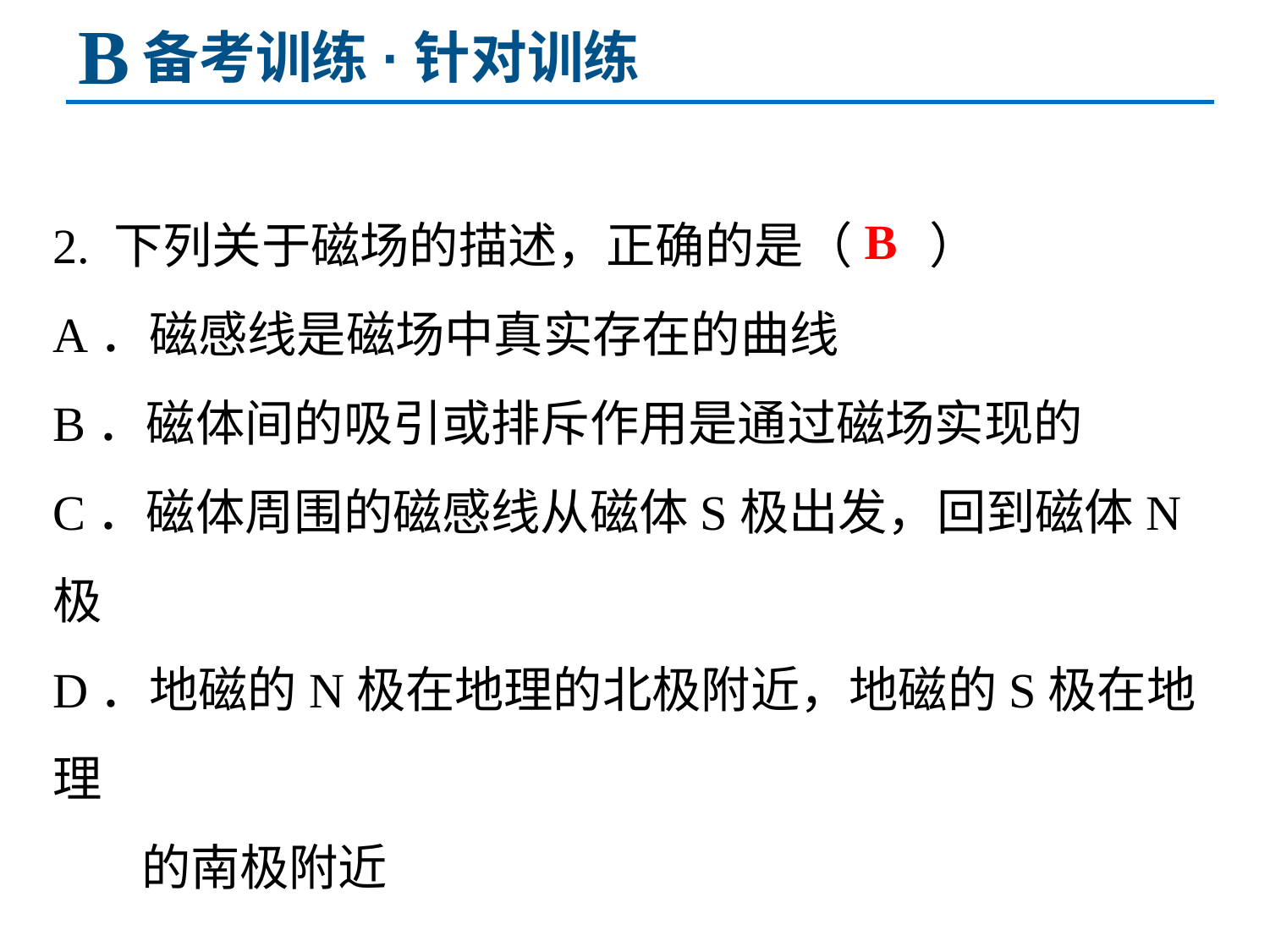

B
备考训练·针对训练
2. 下列关于磁场的描述，正确的是（       ）
A．磁感线是磁场中真实存在的曲线
B．磁体间的吸引或排斥作用是通过磁场实现的
C．磁体周围的磁感线从磁体S极出发，回到磁体N极
D．地磁的N极在地理的北极附近，地磁的S极在地理
       的南极附近
B